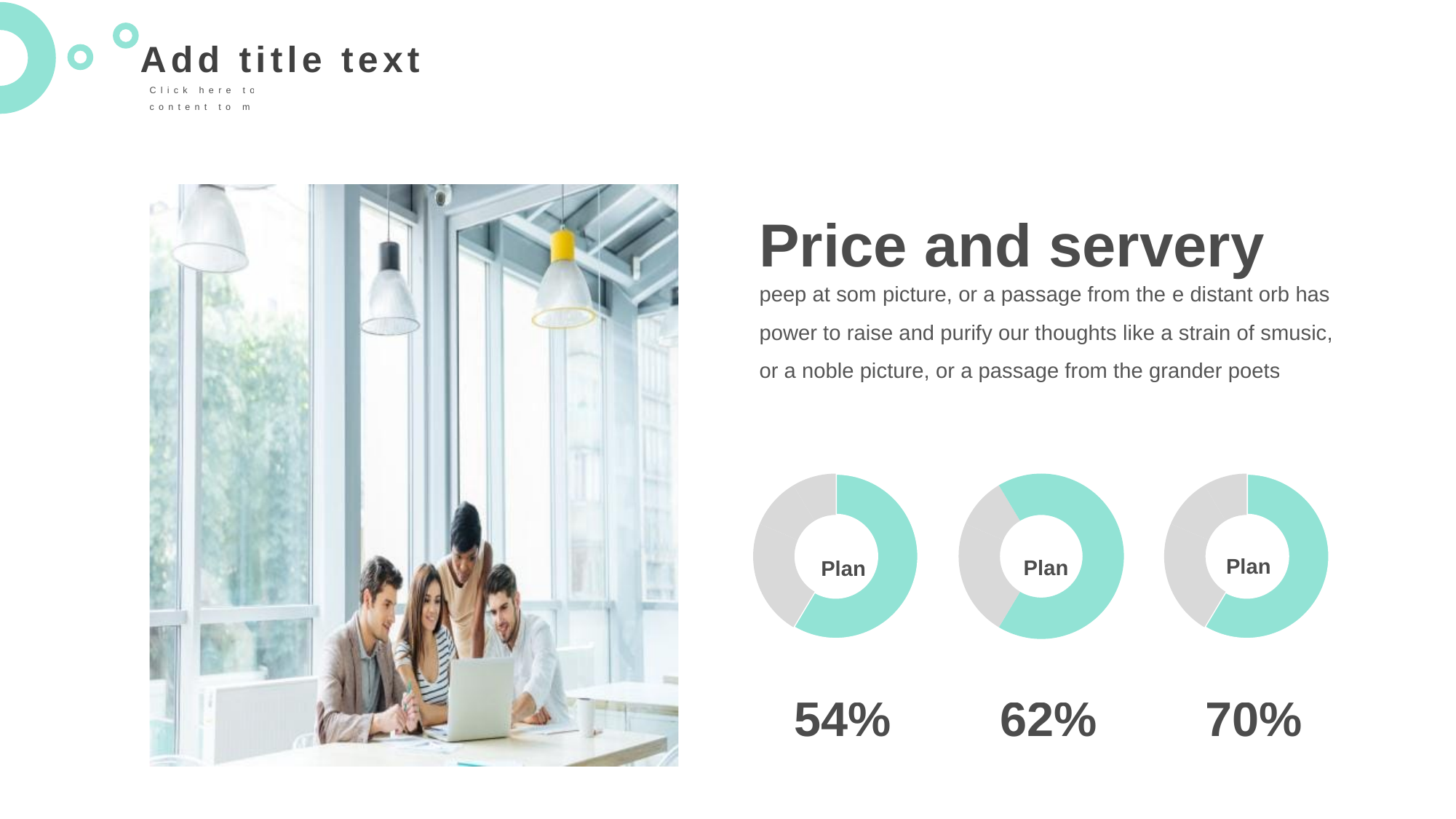

Add title text

Click here to add content, content to match the title.
Price and servery

peep at som picture, or a passage from the e distant orb has power to raise and purify our thoughts like a strain of smusic, or a noble picture, or a passage from the grander poets

### Chart

| Category | 销售额 |
|---|---|
| 第一季度 | 8.2 |
| 第二季度 | 3.2 |
| 第三季度 | 1.4 |
| 第四季度 | 1.2 |

### Chart

| Category | 销售额 |
|---|---|
| 第一季度 | 8.2 |
| 第二季度 | 3.2 |
| 第三季度 | 1.4 |
| 第四季度 | 1.2 |

### Chart

| Category | 销售额 |
|---|---|
| 第一季度 | 8.2 |
| 第二季度 | 3.2 |
| 第三季度 | 1.4 |
| 第四季度 | 1.2 |
Plan
Plan
Plan
54%
62%
70%